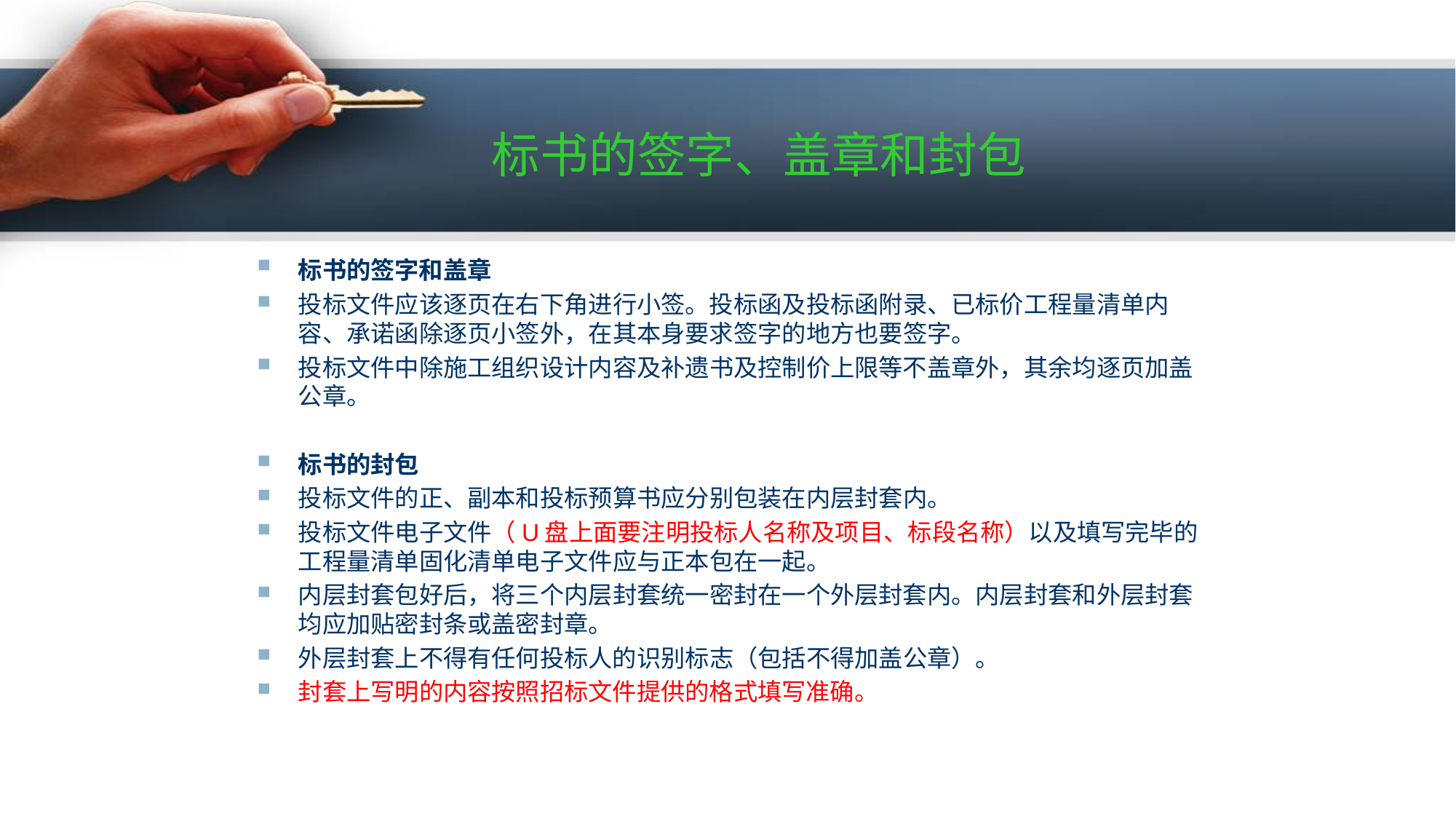

# 标书的签字、盖章和封包
标书的签字和盖章
投标文件应该逐页在右下角进行小签。投标函及投标函附录、已标价工程量清单内容、承诺函除逐页小签外，在其本身要求签字的地方也要签字。
投标文件中除施工组织设计内容及补遗书及控制价上限等不盖章外，其余均逐页加盖公章。

标书的封包
投标文件的正、副本和投标预算书应分别包装在内层封套内。
投标文件电子文件（U盘上面要注明投标人名称及项目、标段名称）以及填写完毕的工程量清单固化清单电子文件应与正本包在一起。
内层封套包好后，将三个内层封套统一密封在一个外层封套内。内层封套和外层封套均应加贴密封条或盖密封章。
外层封套上不得有任何投标人的识别标志（包括不得加盖公章）。
封套上写明的内容按照招标文件提供的格式填写准确。